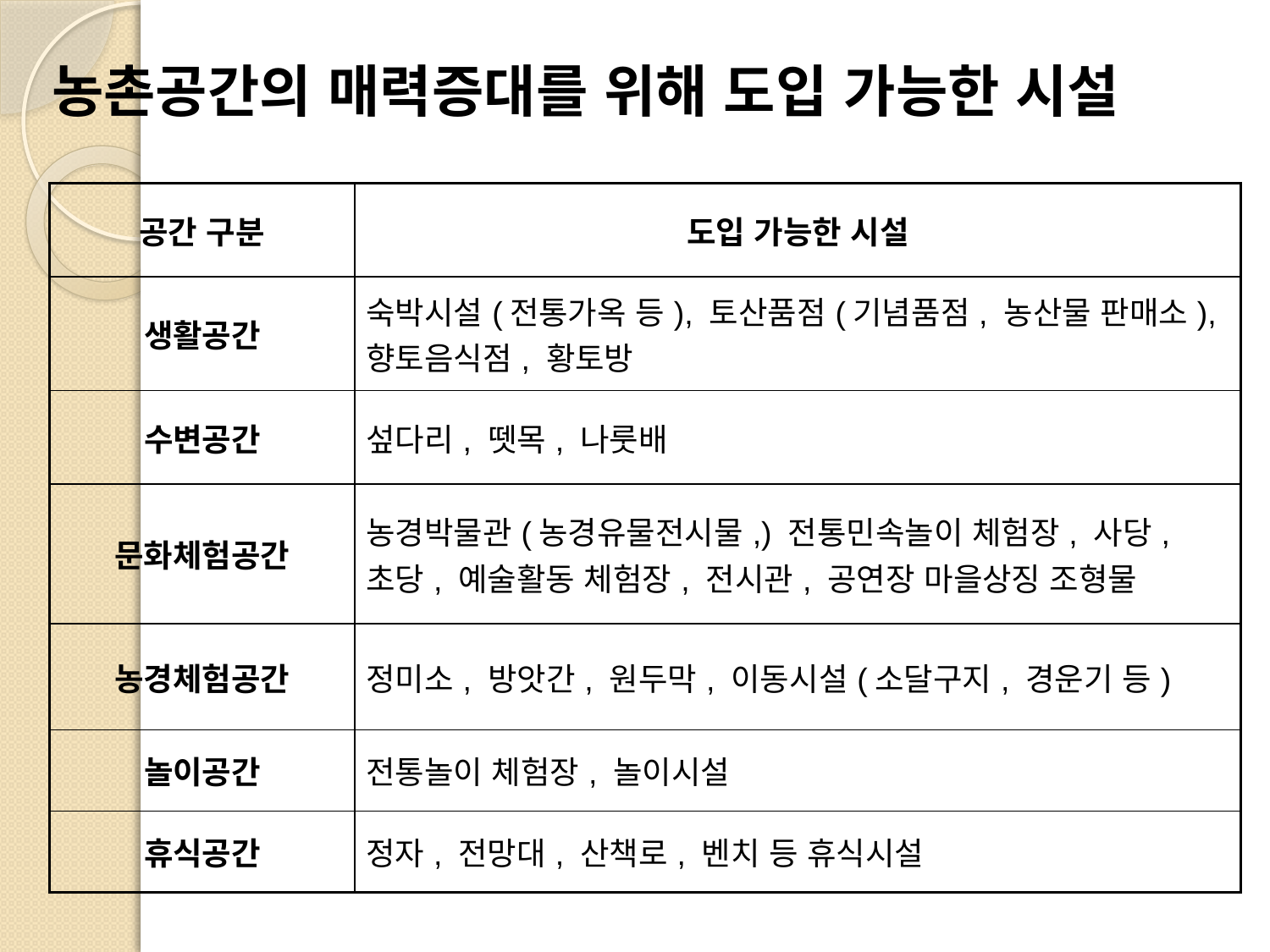

# 농촌공간의 매력증대를 위해 도입 가능한 시설
| 공간 구분 | 도입 가능한 시설 |
| --- | --- |
| 생활공간 | 숙박시설(전통가옥 등), 토산품점(기념품점, 농산물 판매소), 향토음식점, 황토방 |
| 수변공간 | 섶다리, 뗏목, 나룻배 |
| 문화체험공간 | 농경박물관(농경유물전시물,) 전통민속놀이 체험장, 사당, 초당, 예술활동 체험장, 전시관, 공연장 마을상징 조형물 |
| 농경체험공간 | 정미소, 방앗간, 원두막, 이동시설(소달구지, 경운기 등) |
| 놀이공간 | 전통놀이 체험장, 놀이시설 |
| 휴식공간 | 정자, 전망대, 산책로, 벤치 등 휴식시설 |